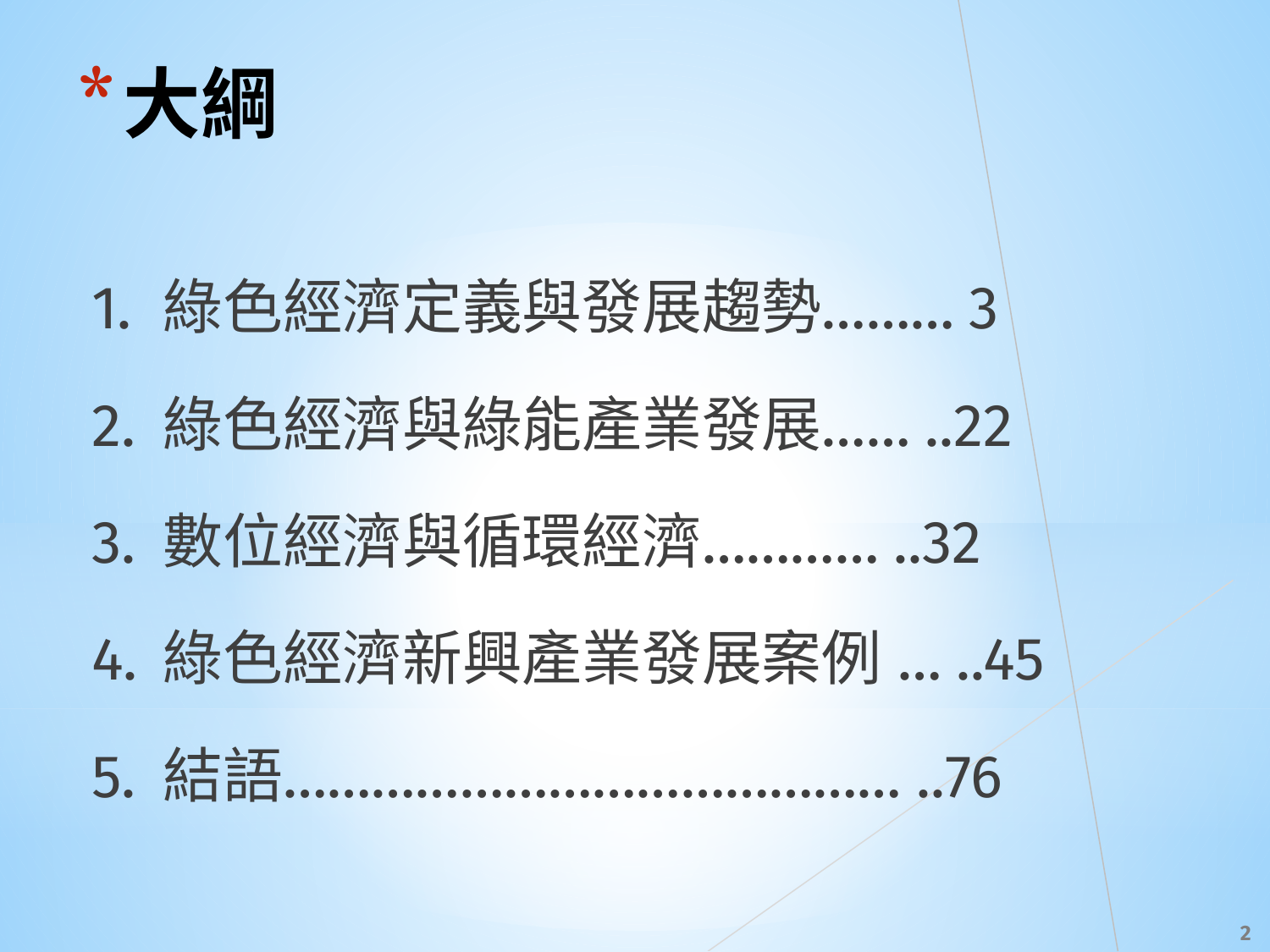

# 大綱
綠色經濟定義與發展趨勢………3
綠色經濟與綠能產業發展……..22
數位經濟與循環經濟…………..32
綠色經濟新興產業發展案例 …..45
結語……………………………………..76

2